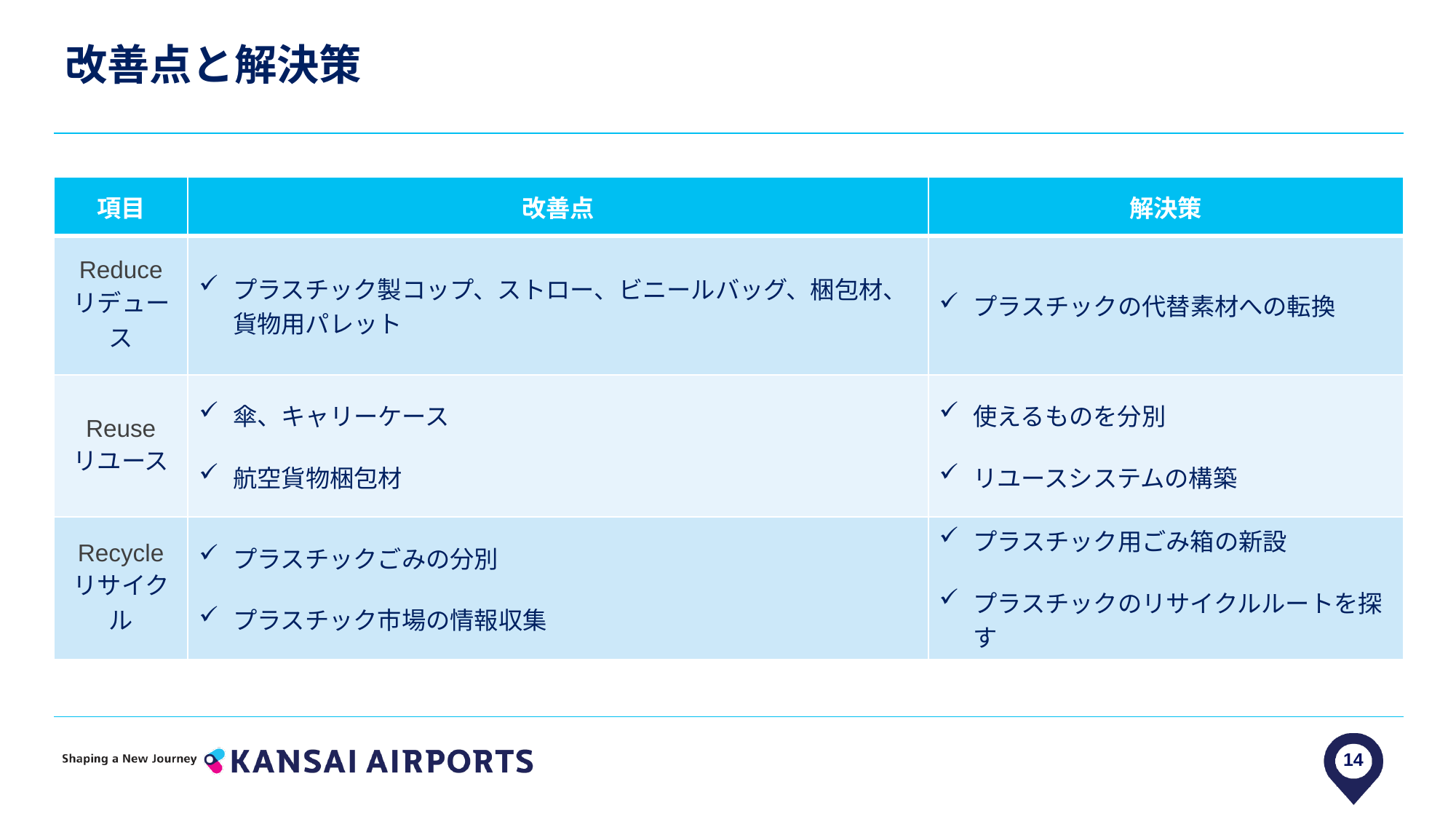

改善点と解決策
| 項目 | 改善点 | 解決策 |
| --- | --- | --- |
| Reduce リデュース | プラスチック製コップ、ストロー、ビニールバッグ、梱包材、貨物用パレット | プラスチックの代替素材への転換 |
| Reuse リユース | 傘、キャリーケース 航空貨物梱包材 | 使えるものを分別 リユースシステムの構築 |
| Recycle リサイクル | プラスチックごみの分別 プラスチック市場の情報収集 | プラスチック用ごみ箱の新設 プラスチックのリサイクルルートを探す |
14